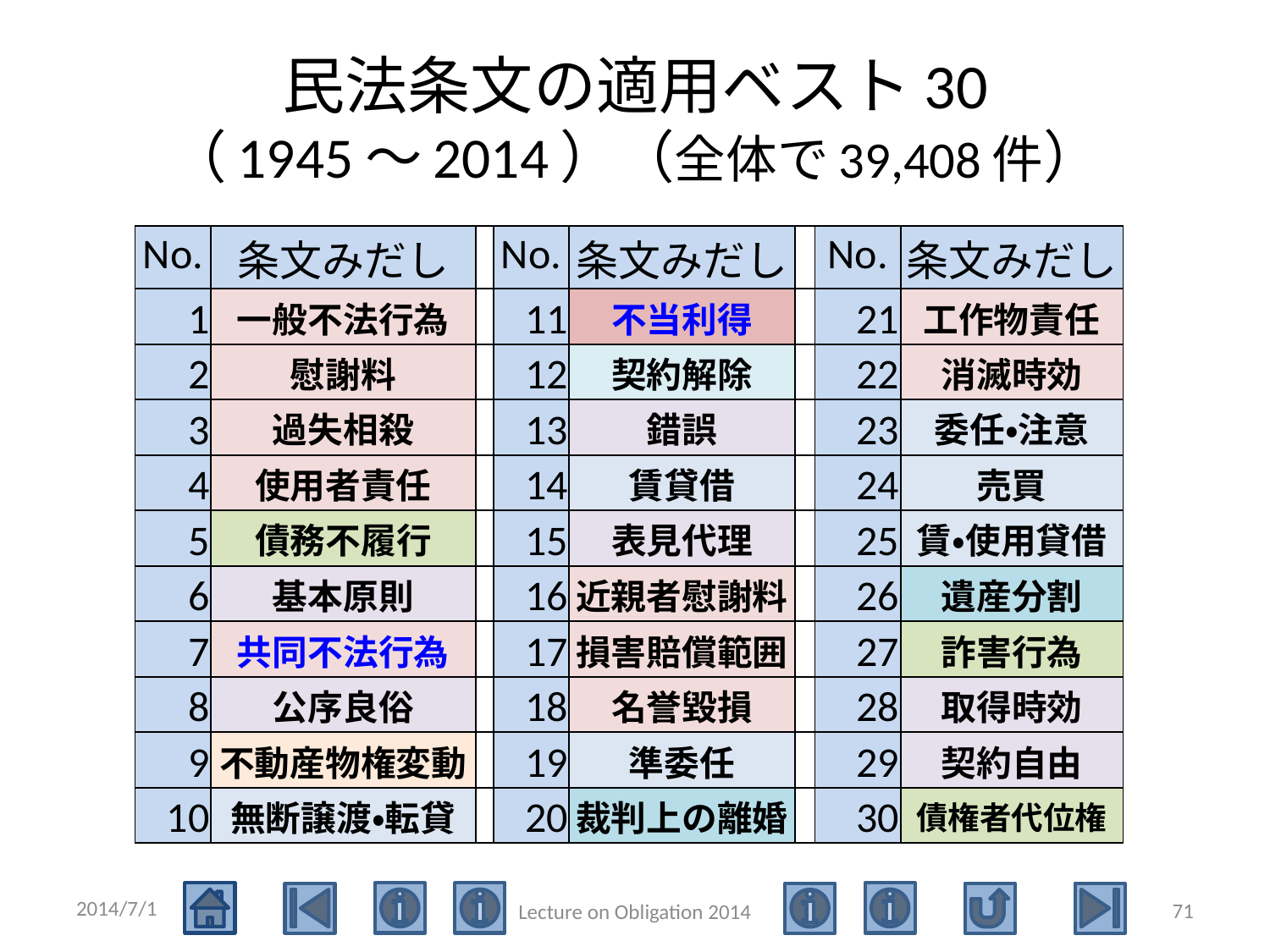

# 民法条文の適用ベスト30 （1945～2014）（全体で39,408件）
| No. | 条文みだし |  | No. | 条文みだし |  | No. | 条文みだし |
| --- | --- | --- | --- | --- | --- | --- | --- |
| 1 | 一般不法行為 |  | 11 | 不当利得 |  | 21 | 工作物責任 |
| 2 | 慰謝料 |  | 12 | 契約解除 |  | 22 | 消滅時効 |
| 3 | 過失相殺 |  | 13 | 錯誤 |  | 23 | 委任・注意 |
| 4 | 使用者責任 |  | 14 | 賃貸借 |  | 24 | 売買 |
| 5 | 債務不履行 |  | 15 | 表見代理 |  | 25 | 賃・使用貸借 |
| 6 | 基本原則 |  | 16 | 近親者慰謝料 |  | 26 | 遺産分割 |
| 7 | 共同不法行為 |  | 17 | 損害賠償範囲 |  | 27 | 詐害行為 |
| 8 | 公序良俗 |  | 18 | 名誉毀損 |  | 28 | 取得時効 |
| 9 | 不動産物権変動 |  | 19 | 準委任 |  | 29 | 契約自由 |
| 10 | 無断譲渡・転貸 |  | 20 | 裁判上の離婚 |  | 30 | 債権者代位権 |
2014/7/1
71
Lecture on Obligation 2014